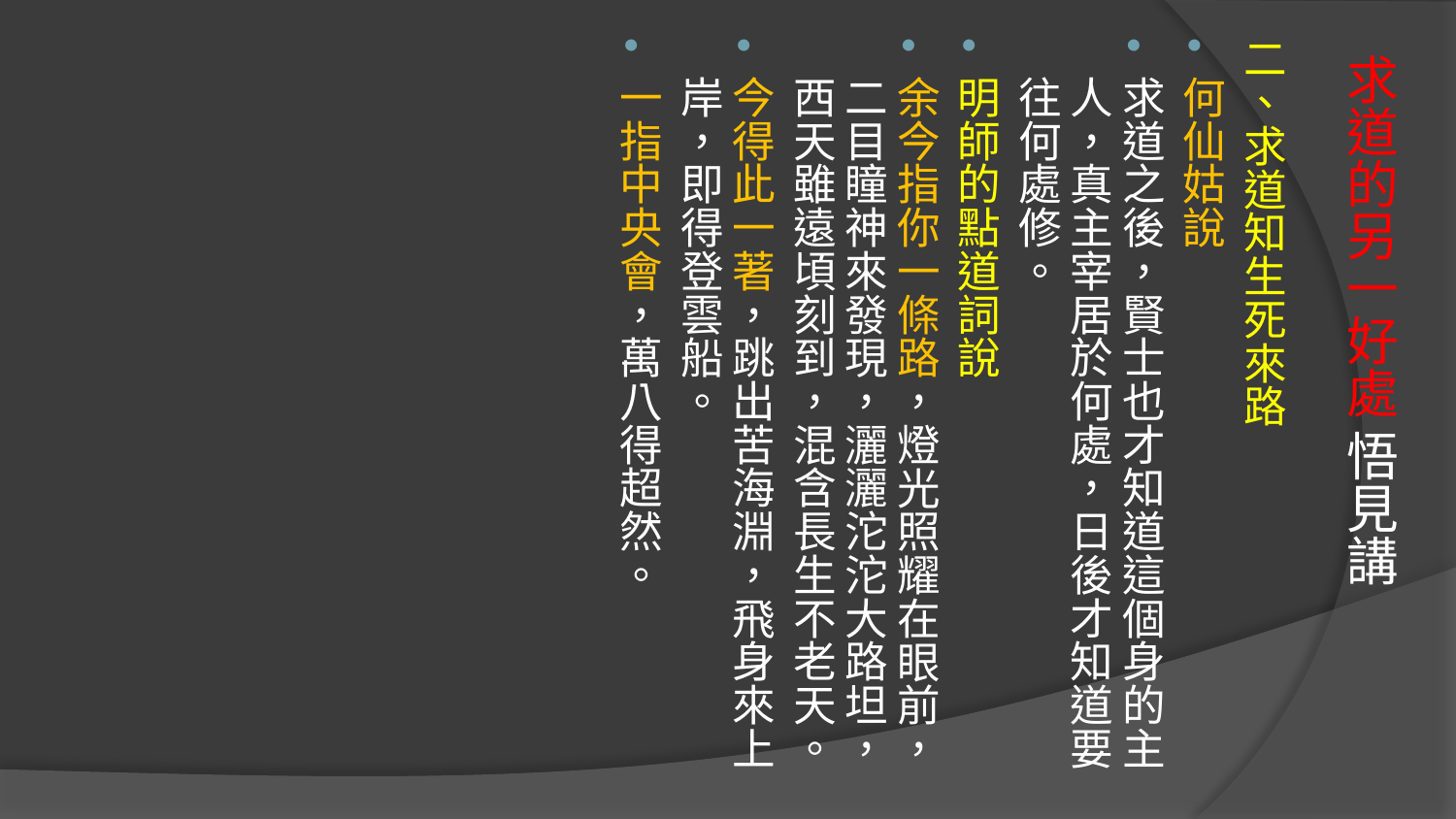

二、求道知生死來路
何仙姑說
求道之後，賢士也才知道這個身的主人，真主宰居於何處，日後才知道要往何處修。
明師的點道詞說
余今指你一條路，燈光照耀在眼前，二目瞳神來發現，灑灑沱沱大路坦，西天雖遠頃刻到，混含長生不老天。
今得此一著，跳出苦海淵，飛身來上岸，即得登雲船。
一指中央會，萬八得超然。

# 求道的另一好處 悟見講